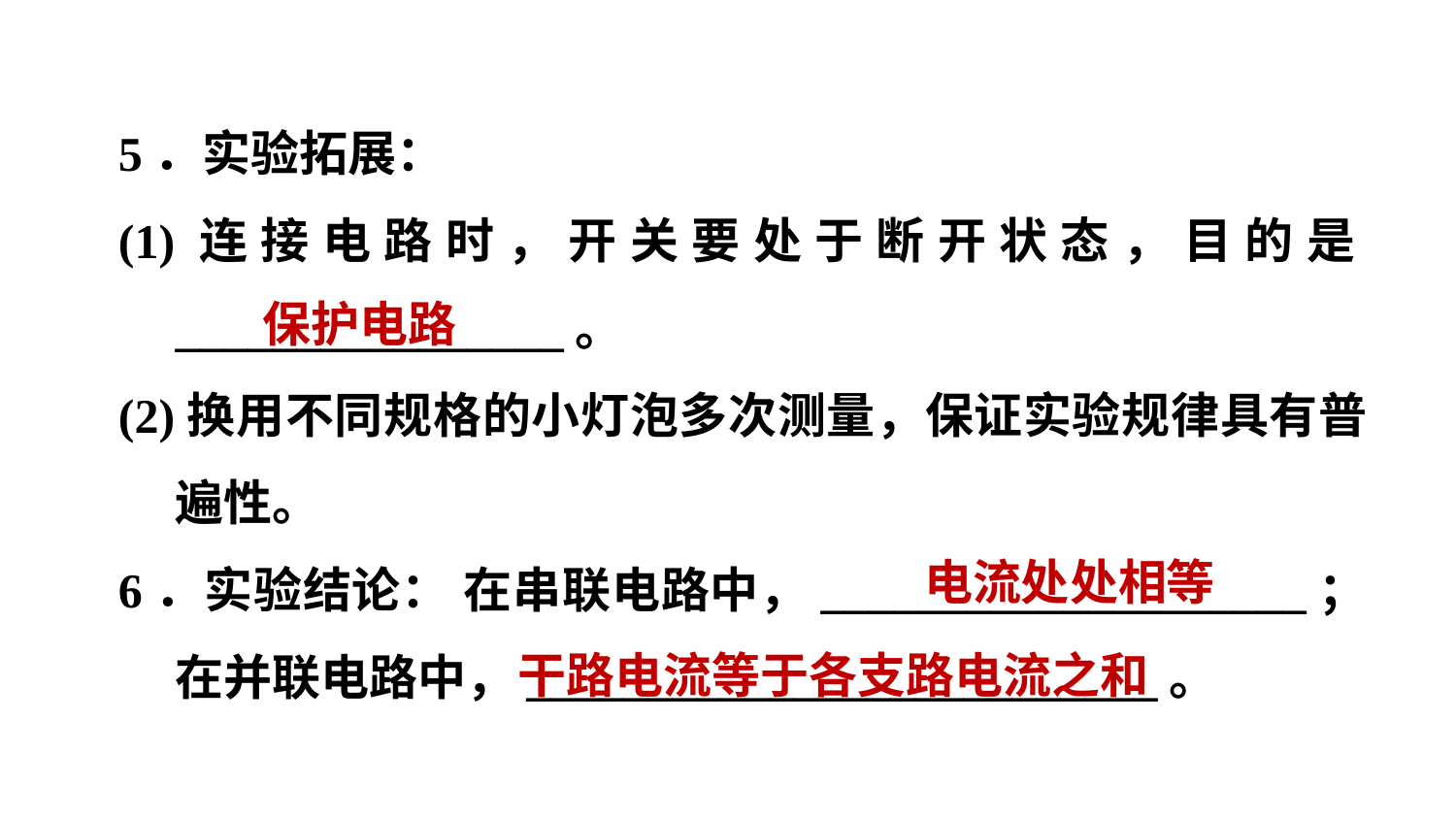

5．实验拓展：
(1)连接电路时，开关要处于断开状态，目的是________________。
(2)换用不同规格的小灯泡多次测量，保证实验规律具有普遍性。
6．实验结论： 在串联电路中，____________________；在并联电路中，__________________________。
保护电路
电流处处相等
干路电流等于各支路电流之和